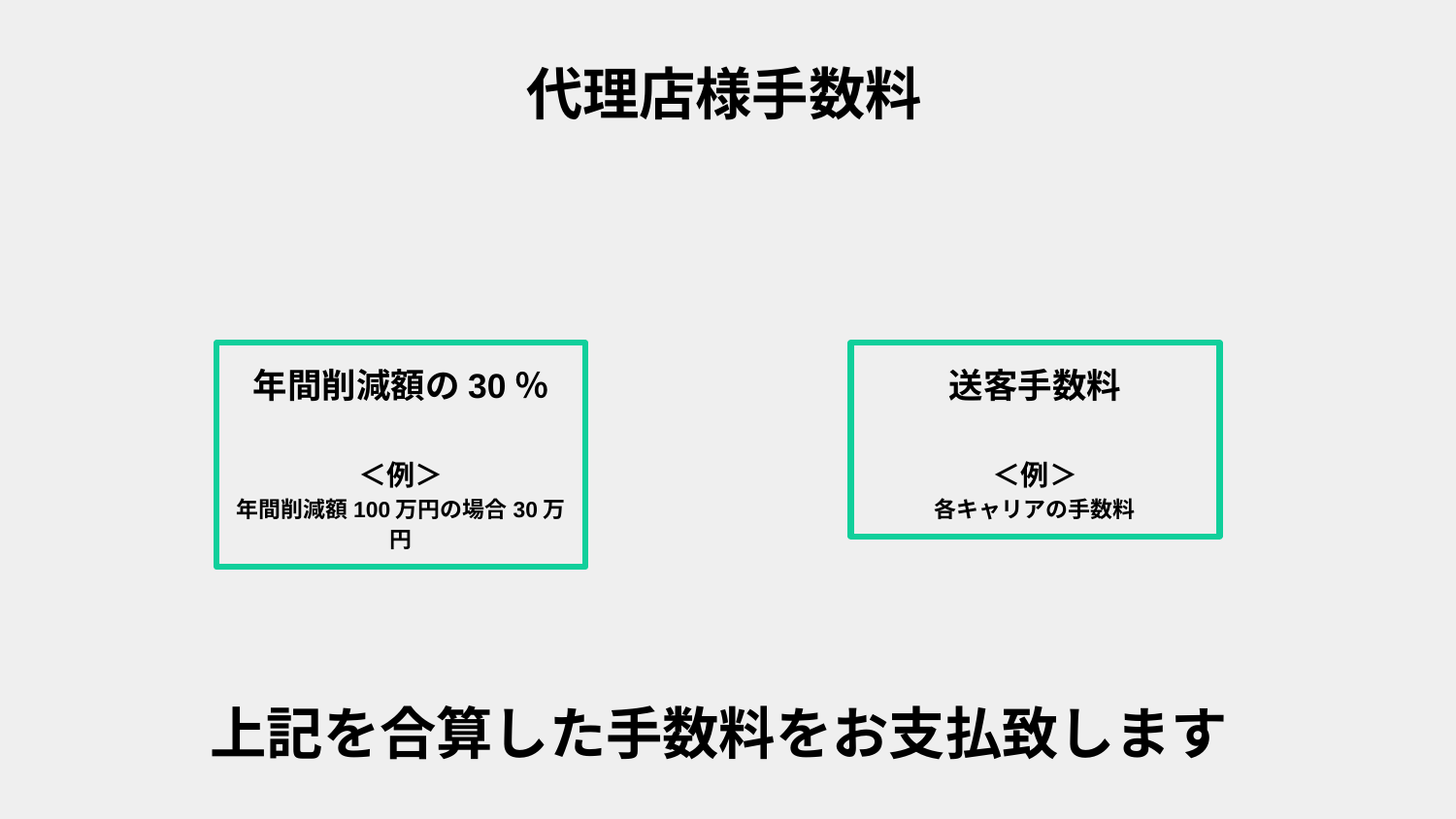

代理店様手数料
年間削減額の30％

＜例＞
年間削減額100万円の場合30万円
送客手数料

＜例＞
各キャリアの手数料
上記を合算した手数料をお支払致します